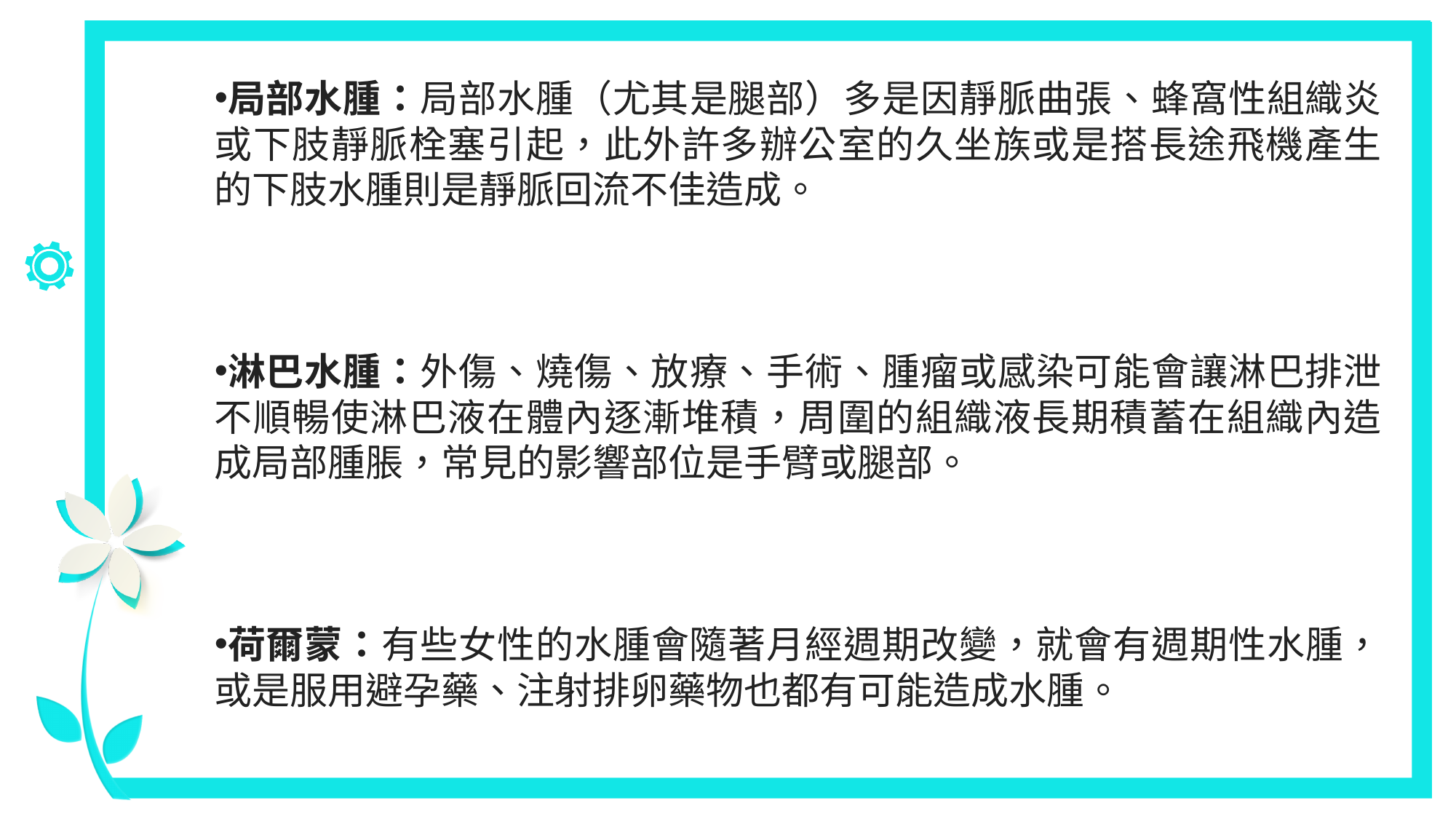

局部水腫：局部水腫（尤其是腿部）多是因靜脈曲張、蜂窩性組織炎或下肢靜脈栓塞引起，此外許多辦公室的久坐族或是搭長途飛機產生的下肢水腫則是靜脈回流不佳造成。

淋巴水腫：外傷、燒傷、放療、手術、腫瘤或感染可能會讓淋巴排泄不順暢使淋巴液在體內逐漸堆積，周圍的組織液長期積蓄在組織內造成局部腫脹，常見的影響部位是手臂或腿部。

荷爾蒙：有些女性的水腫會隨著月經週期改變，就會有週期性水腫，或是服用避孕藥、注射排卵藥物也都有可能造成水腫。